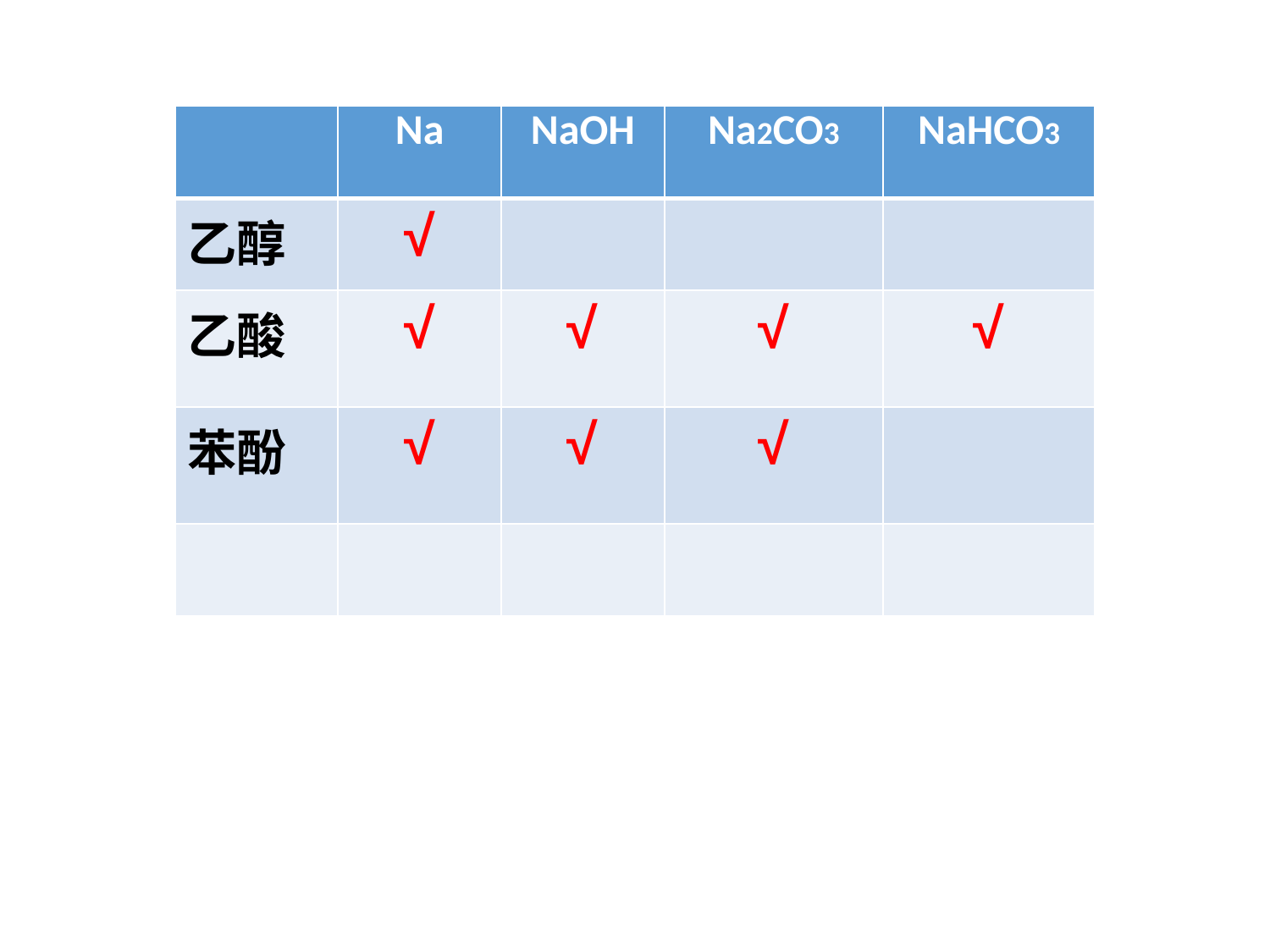

|  | Na | NaOH | Na2CO3 | NaHCO3 |
| --- | --- | --- | --- | --- |
| 乙醇 | √ |  |  |  |
| 乙酸 | √ | √ | √ | √ |
| 苯酚 | √ | √ | √ |  |
|  |  |  |  |  |